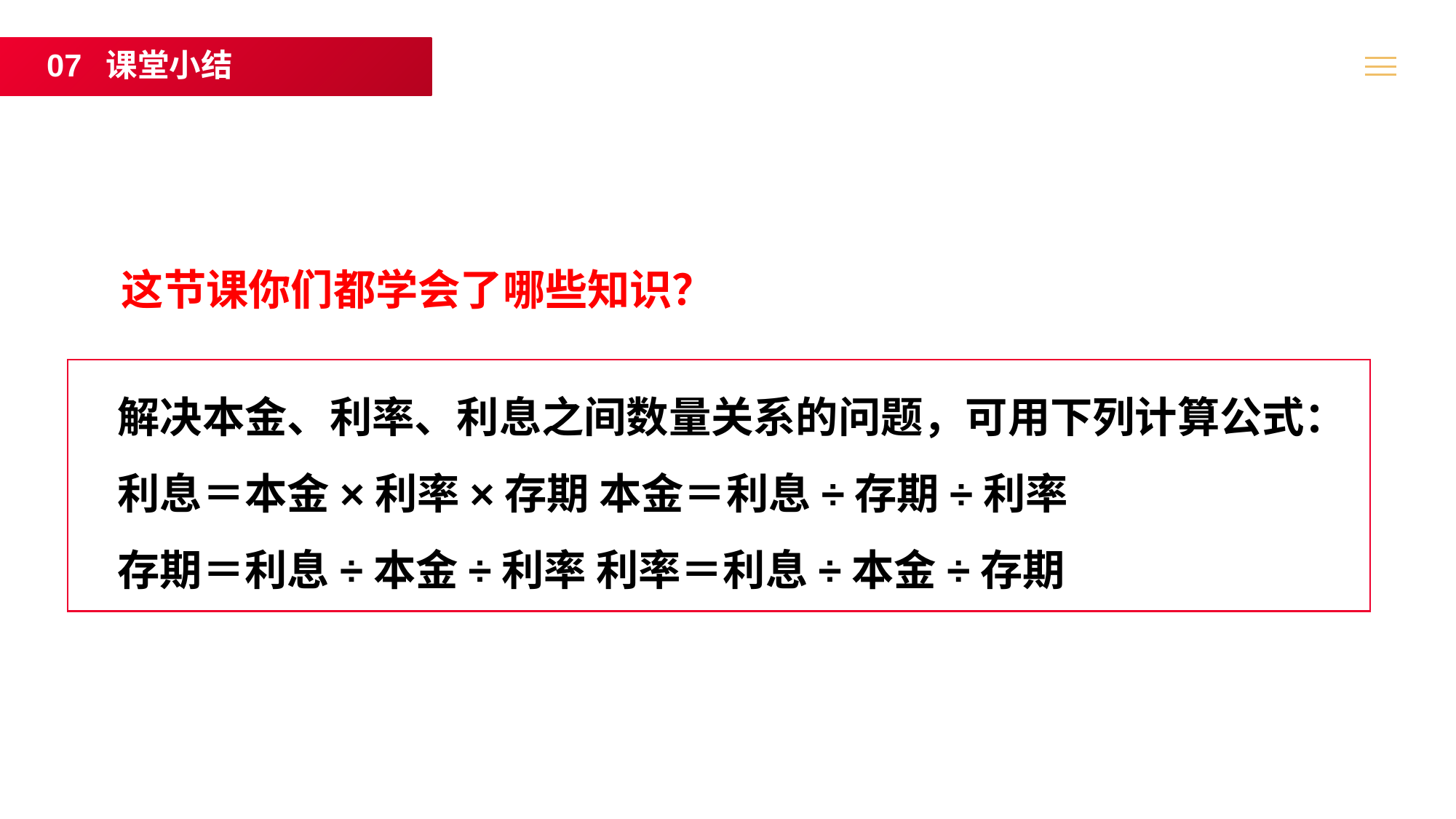

07  课堂小结
这节课你们都学会了哪些知识？

解决本金、利率、利息之间数量关系的问题，可用下列计算公式：
利息＝本金×利率×存期 本金＝利息÷存期÷利率
存期＝利息÷本金÷利率 利率＝利息÷本金÷存期